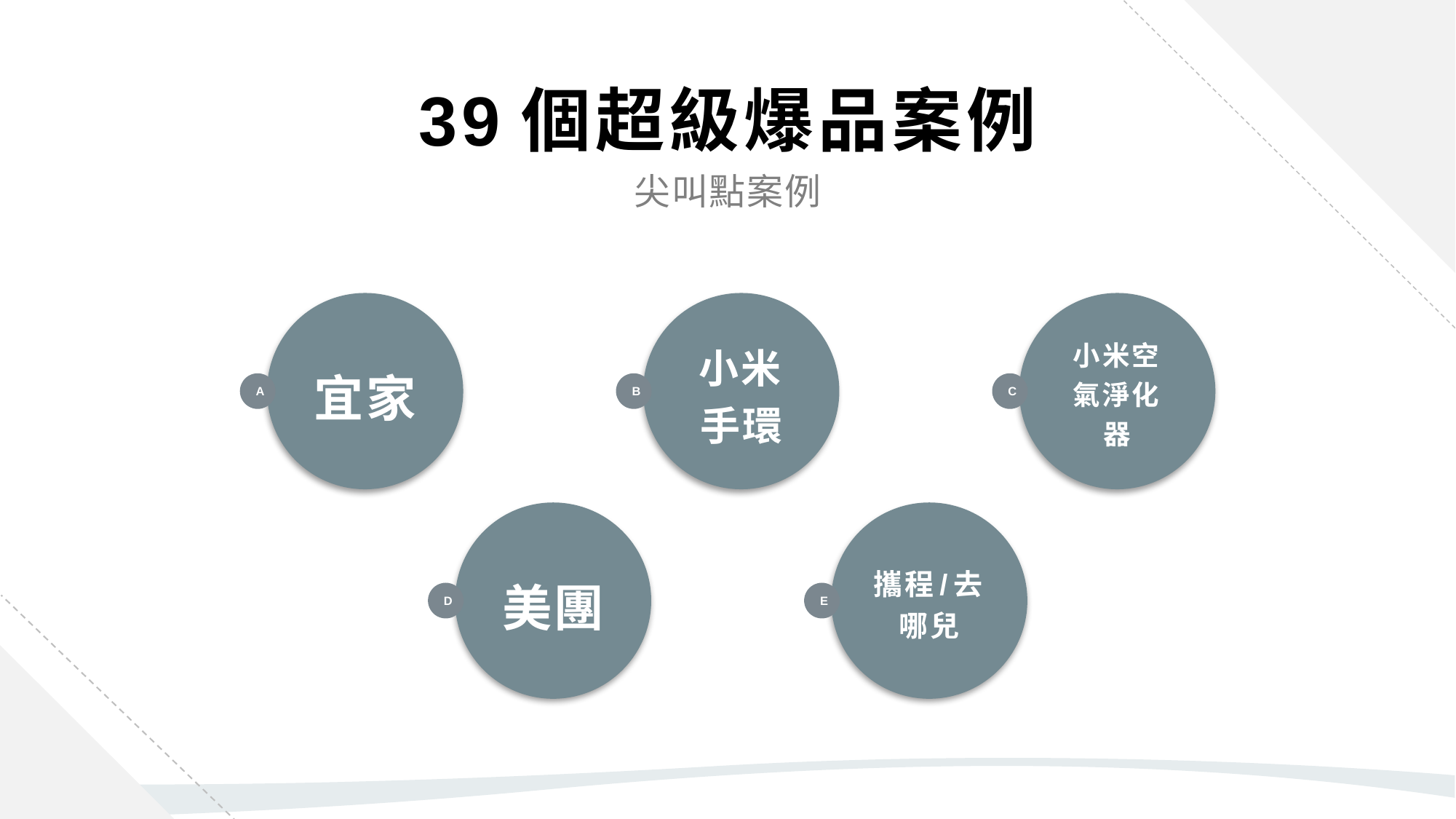

39個超級爆品案例
尖叫點案例

宜家
小米手環
小米空氣淨化器
A
B
C

美團
攜程/去哪兒
D
E